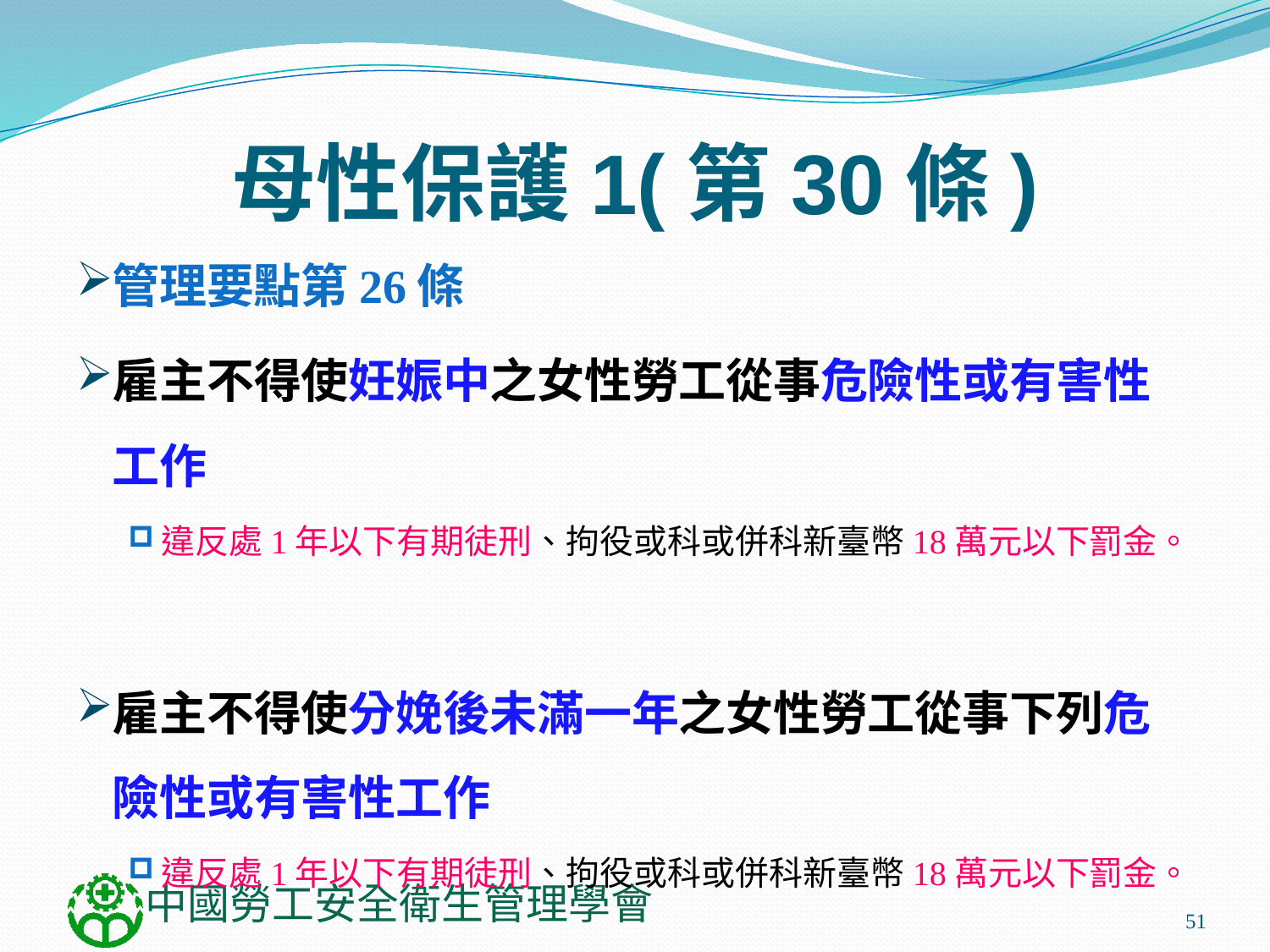

# 母性保護1(第30條)
管理要點第26條
雇主不得使妊娠中之女性勞工從事危險性或有害性工作
違反處1年以下有期徒刑、拘役或科或併科新臺幣18萬元以下罰金。

雇主不得使分娩後未滿一年之女性勞工從事下列危險性或有害性工作
違反處1年以下有期徒刑、拘役或科或併科新臺幣18萬元以下罰金。

51